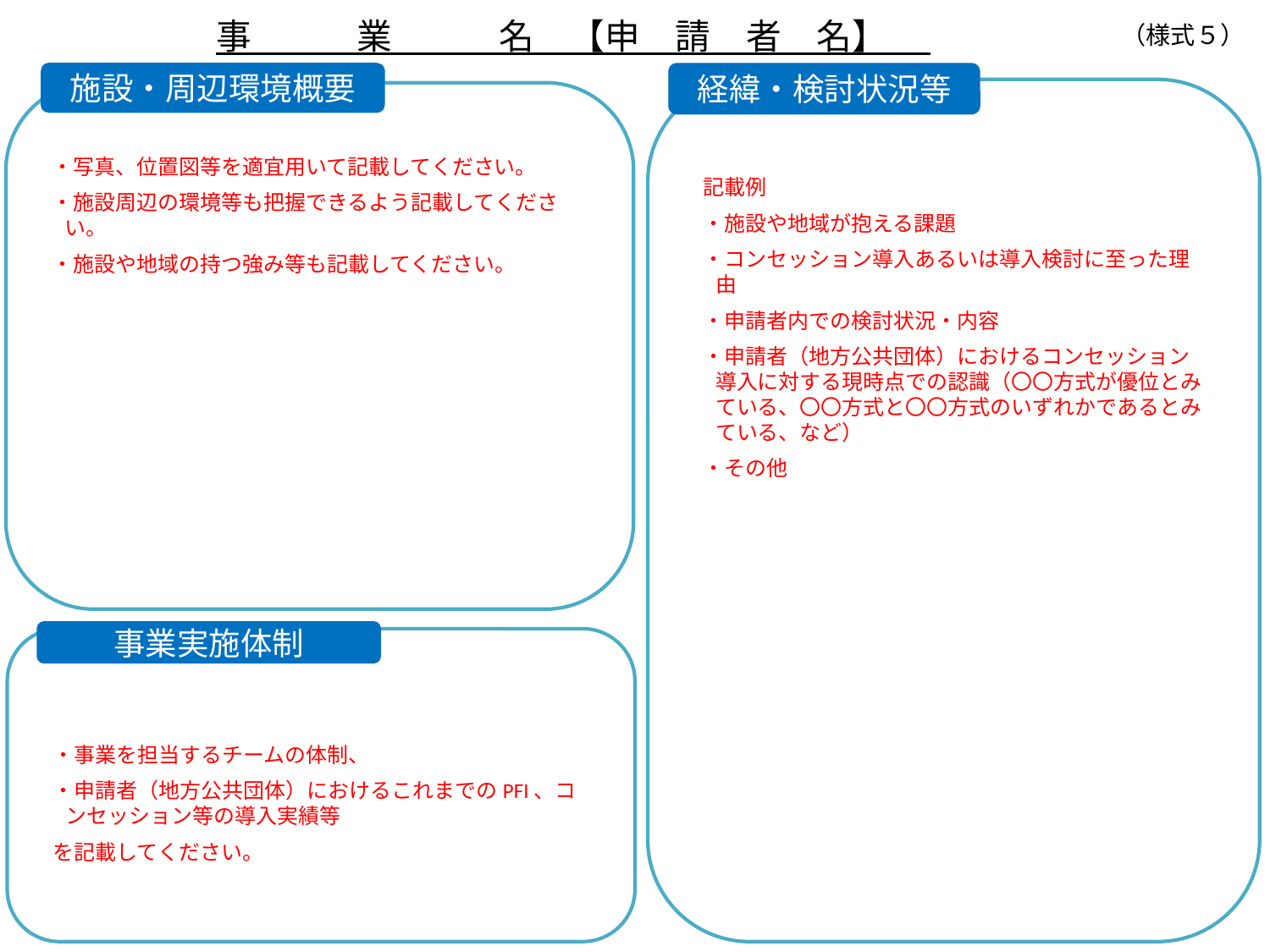

申請書様式１に記載の事業の名称を記載してください
【】内には申請者名（〇〇県〇〇市　等）を記載してください
事　　　業　　　名　【申　請　者　名】
（様式５）
施設・周辺環境概要
経緯・検討状況等

・写真、位置図等を適宜用いて記載してください。
・施設周辺の環境等も把握できるよう記載してください。
・施設や地域の持つ強み等も記載してください。
記載例
・施設や地域が抱える課題
・コンセッション導入あるいは導入検討に至った理由
・申請者内での検討状況・内容
・申請者（地方公共団体）におけるコンセッション導入に対する現時点での認識（〇〇方式が優位とみている、〇〇方式と〇〇方式のいずれかであるとみている、など）
・その他
【記載上の注意】
・文字のサイズは１０ポイント以上で記載してください。
・枠の大きさ・レイアウトは変更いただいて構いませんが、見出しの名称は変更しないでください。
・写真、図等は自由に用いていただいて構いません。
・提出時は、記載方法説明の赤字を削除してください。
事業実施体制

・事業を担当するチームの体制、
・申請者（地方公共団体）におけるこれまでのPFI、コンセッション等の導入実績等
を記載してください。